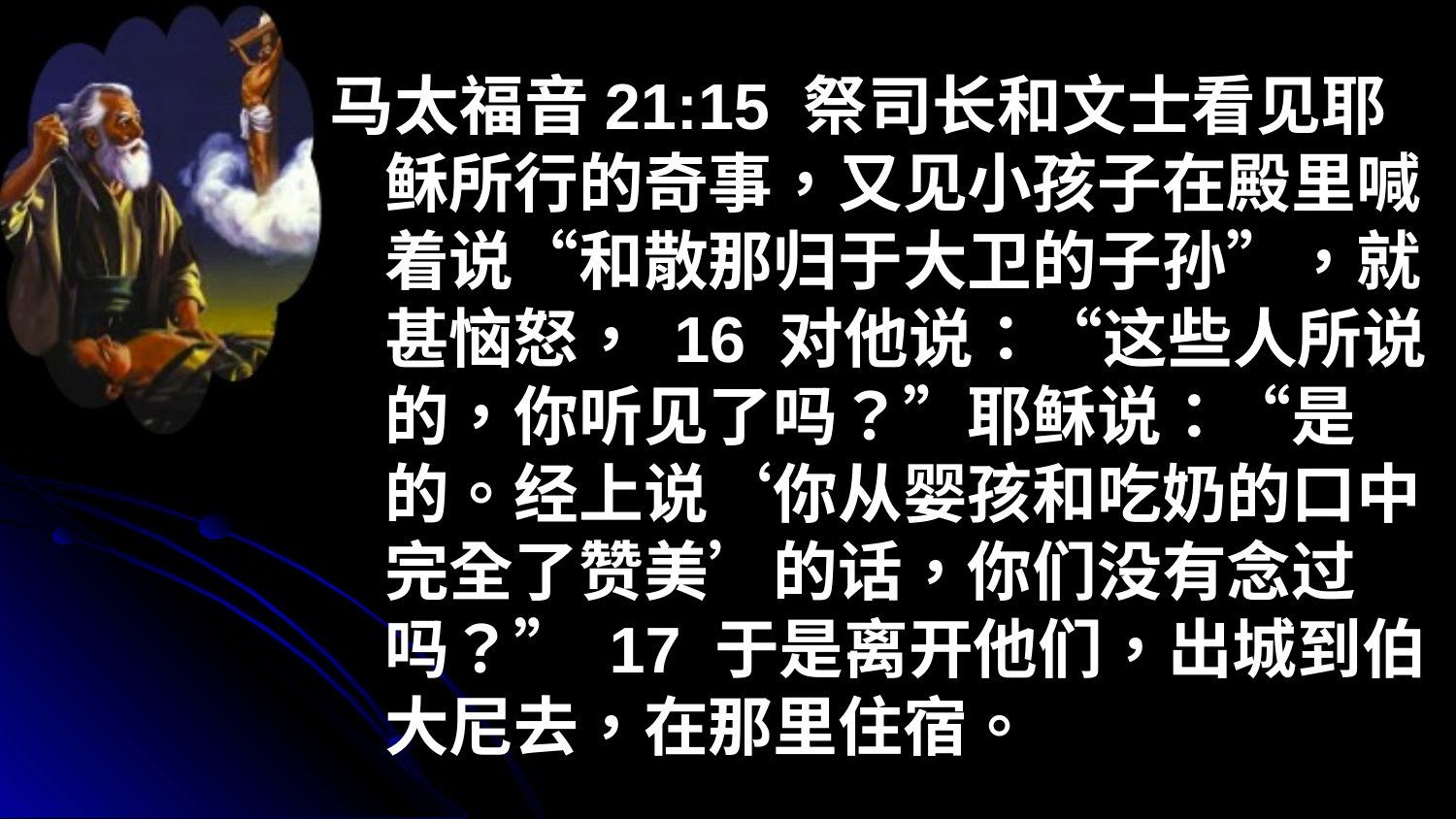

马太福音21:15 祭司长和文士看见耶稣所行的奇事，又见小孩子在殿里喊着说“和散那归于大卫的子孙”，就甚恼怒， 16 对他说：“这些人所说的，你听见了吗？”耶稣说：“是的。经上说‘你从婴孩和吃奶的口中完全了赞美’的话，你们没有念过吗？” 17 于是离开他们，出城到伯大尼去，在那里住宿。